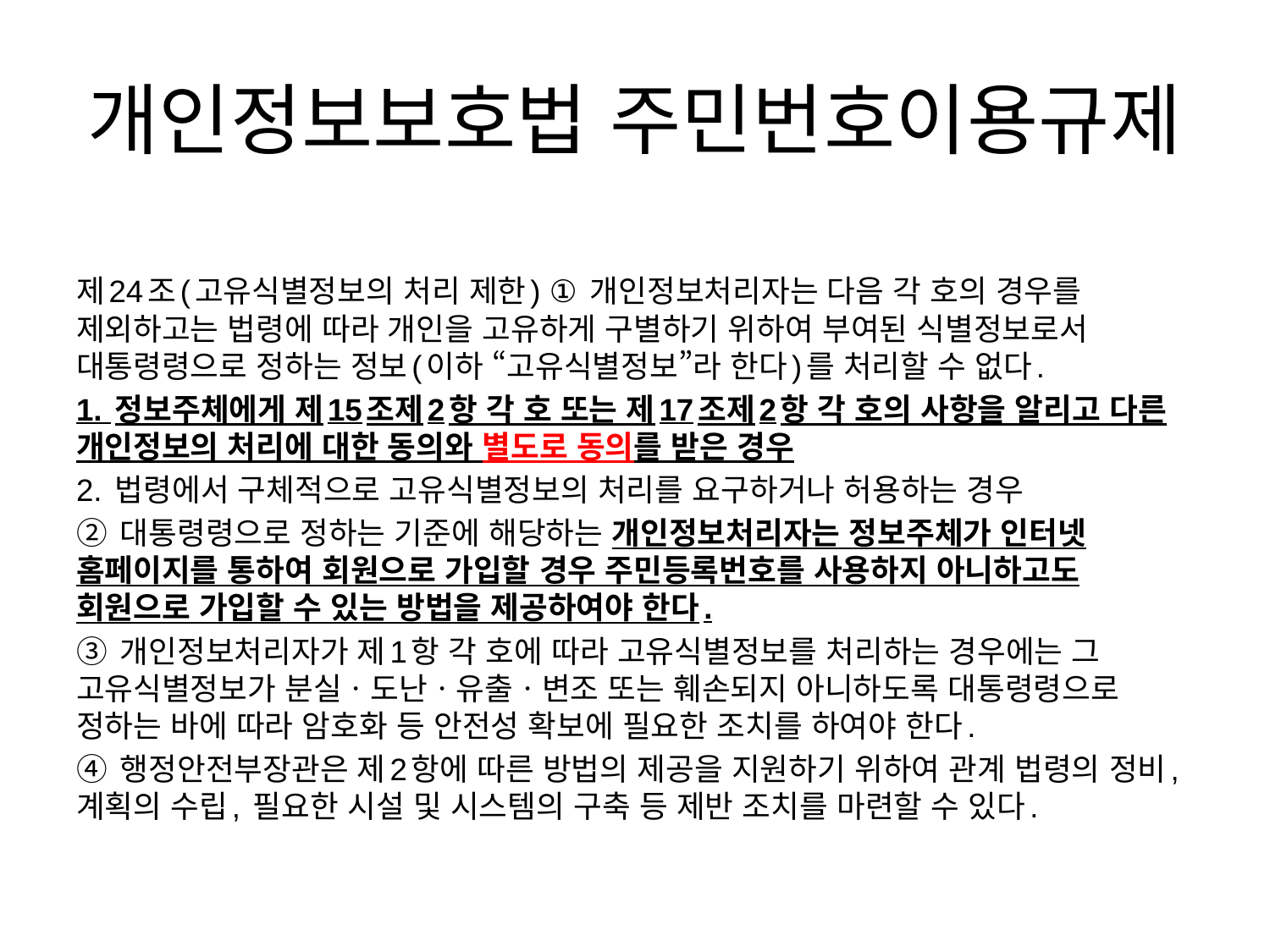

# 개인정보보호법 주민번호이용규제

제24조(고유식별정보의 처리 제한) ① 개인정보처리자는 다음 각 호의 경우를 제외하고는 법령에 따라 개인을 고유하게 구별하기 위하여 부여된 식별정보로서 대통령령으로 정하는 정보(이하 “고유식별정보”라 한다)를 처리할 수 없다.
1. 정보주체에게 제15조제2항 각 호 또는 제17조제2항 각 호의 사항을 알리고 다른 개인정보의 처리에 대한 동의와 별도로 동의를 받은 경우
2. 법령에서 구체적으로 고유식별정보의 처리를 요구하거나 허용하는 경우
② 대통령령으로 정하는 기준에 해당하는 개인정보처리자는 정보주체가 인터넷 홈페이지를 통하여 회원으로 가입할 경우 주민등록번호를 사용하지 아니하고도 회원으로 가입할 수 있는 방법을 제공하여야 한다.
③ 개인정보처리자가 제1항 각 호에 따라 고유식별정보를 처리하는 경우에는 그 고유식별정보가 분실ㆍ도난ㆍ유출ㆍ변조 또는 훼손되지 아니하도록 대통령령으로 정하는 바에 따라 암호화 등 안전성 확보에 필요한 조치를 하여야 한다.
④ 행정안전부장관은 제2항에 따른 방법의 제공을 지원하기 위하여 관계 법령의 정비, 계획의 수립, 필요한 시설 및 시스템의 구축 등 제반 조치를 마련할 수 있다.